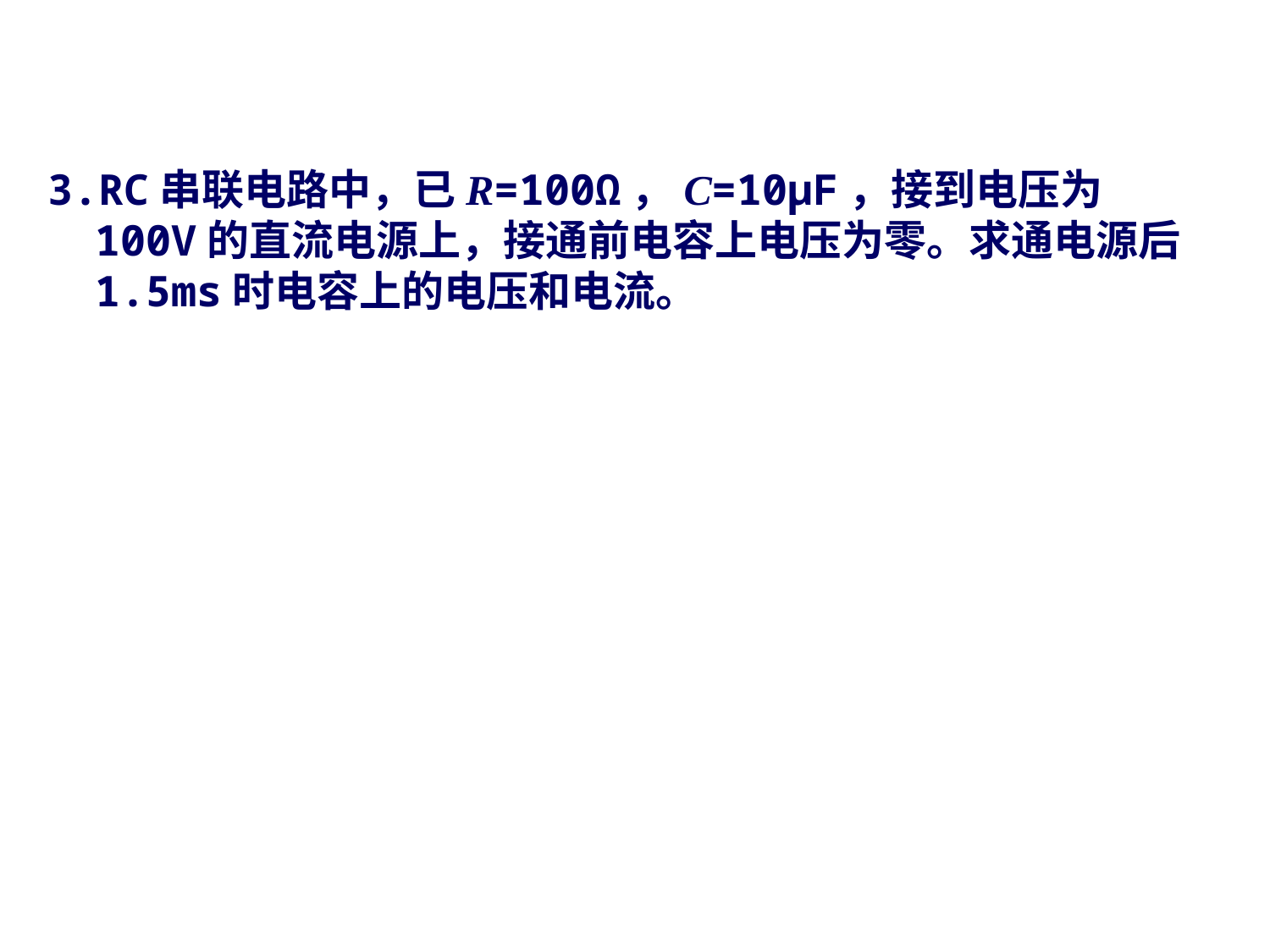

3.RC串联电路中，已R=100Ω，C=10μF，接到电压为100V的直流电源上，接通前电容上电压为零。求通电源后1.5ms时电容上的电压和电流。